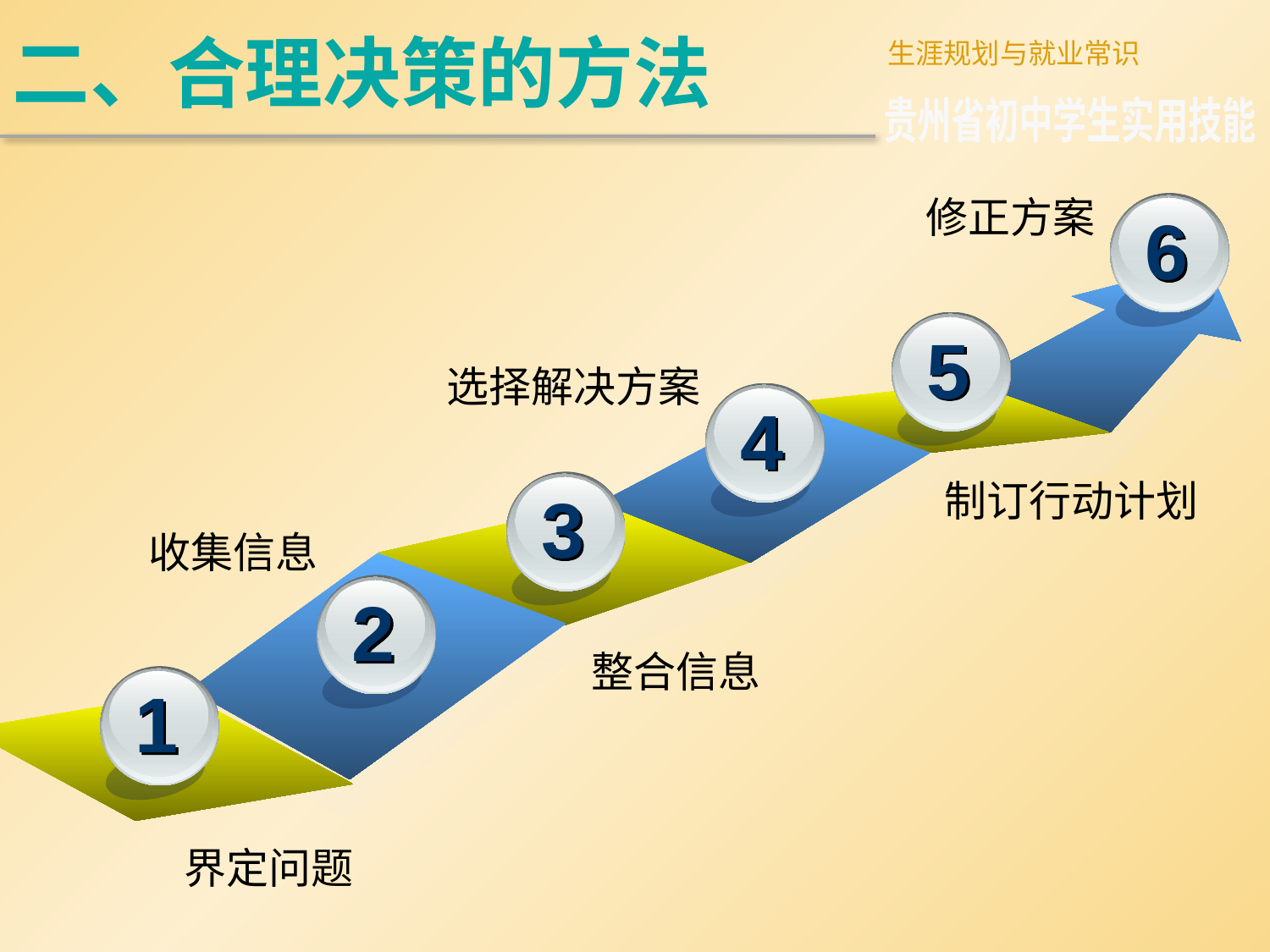

二、合理决策的方法
生涯规划与就业常识
贵州省初中学生实用技能
修正方案

6

5
选择解决方案

4

制订行动计划

3

收集信息

2

整合信息

1

界定问题